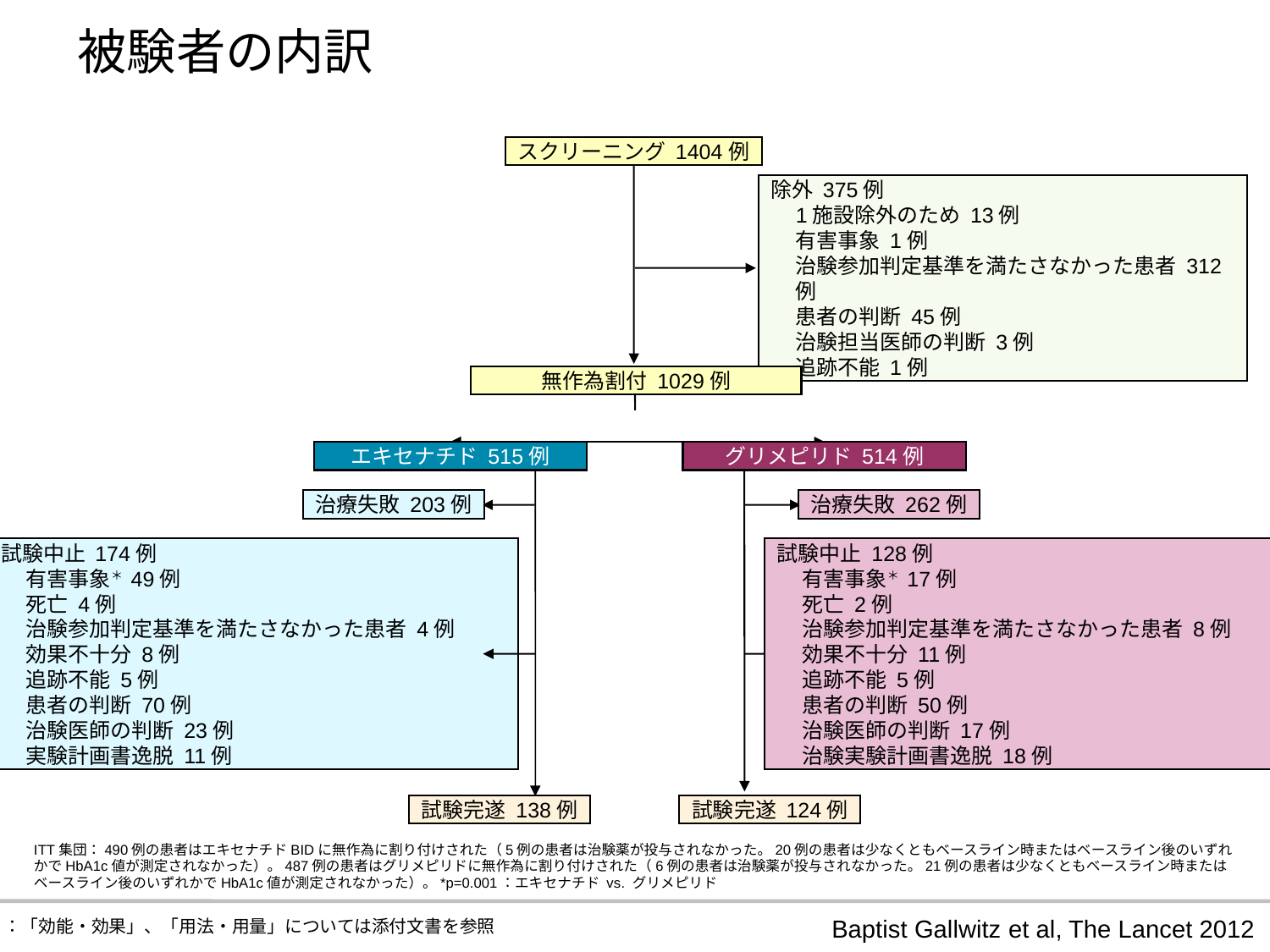

被験者の内訳
スクリーニング 1404例

除外 375例
	1施設除外のため 13例
	有害事象 1例
	治験参加判定基準を満たさなかった患者 312例
	患者の判断 45例
	治験担当医師の判断 3例
	追跡不能 1例

無作為割付 1029例

エキセナチド 515例
グリメピリド 514例

治療失敗 203例
治療失敗 262例

試験中止 174例
	有害事象＊ 49例
	死亡 4例
	治験参加判定基準を満たさなかった患者 4例
	効果不十分 8例
	追跡不能 5例
	患者の判断 70例
	治験医師の判断 23例
	実験計画書逸脱 11例
試験中止 128例
	有害事象＊ 17例
	死亡 2例
	治験参加判定基準を満たさなかった患者 8例
	効果不十分 11例
	追跡不能 5例
	患者の判断 50例
	治験医師の判断 17例
	治験実験計画書逸脱 18例

試験完遂 138例
試験完遂 124例
ITT集団：490例の患者はエキセナチドBIDに無作為に割り付けされた（5例の患者は治験薬が投与されなかった。20例の患者は少なくともベースライン時またはベースライン後のいずれかでHbA1c値が測定されなかった）。487例の患者はグリメピリドに無作為に割り付けされた（6例の患者は治験薬が投与されなかった。21例の患者は少なくともベースライン時またはベースライン後のいずれかでHbA1c値が測定されなかった）。*p=0.001：エキセナチド vs. グリメピリド
Baptist Gallwitz et al, The Lancet 2012
※：「効能・効果」、「用法・用量」については添付文書を参照